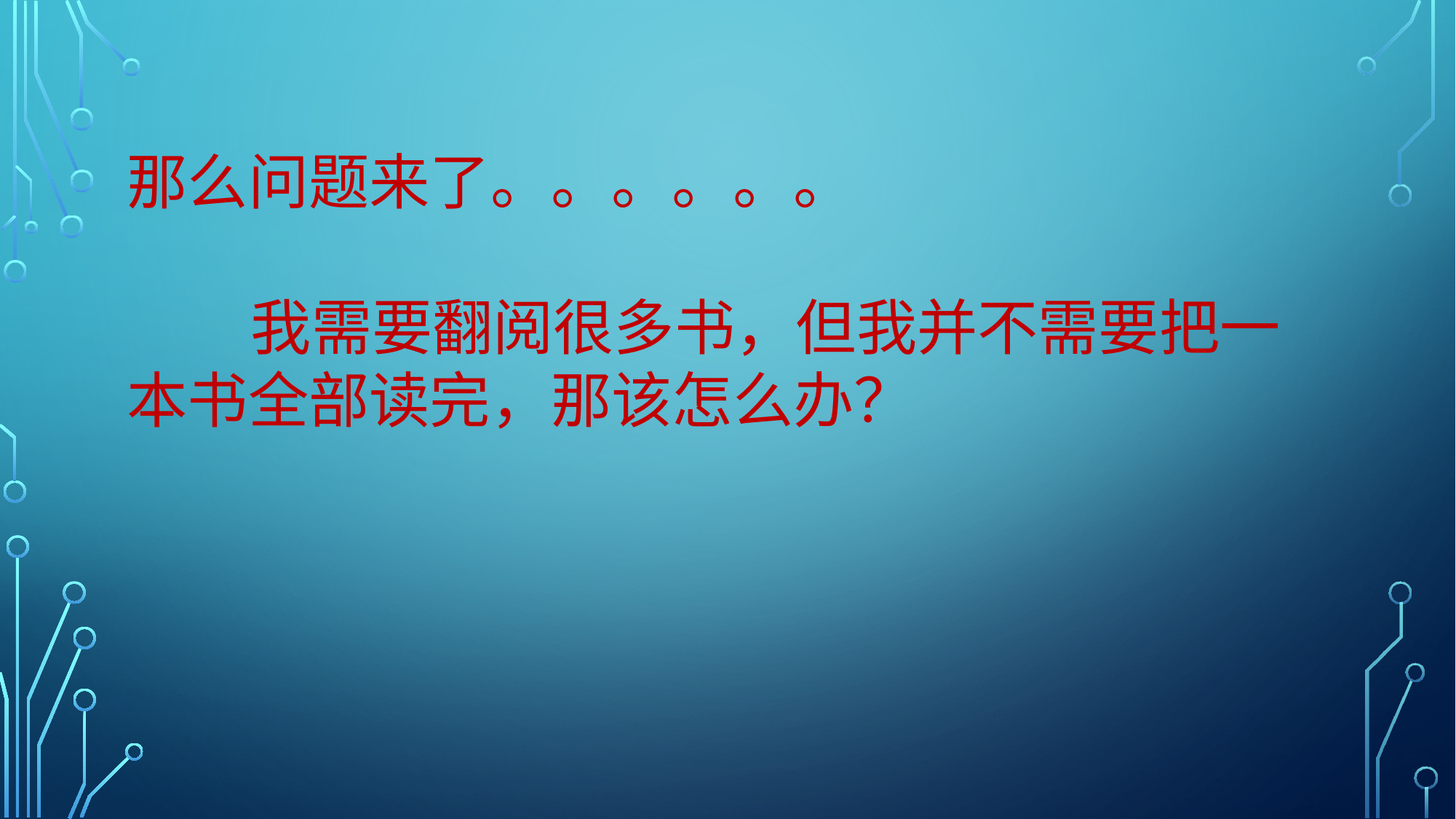

那么问题来了。。。。。。

        我需要翻阅很多书，但我并不需要把一本书全部读完，那该怎么办？